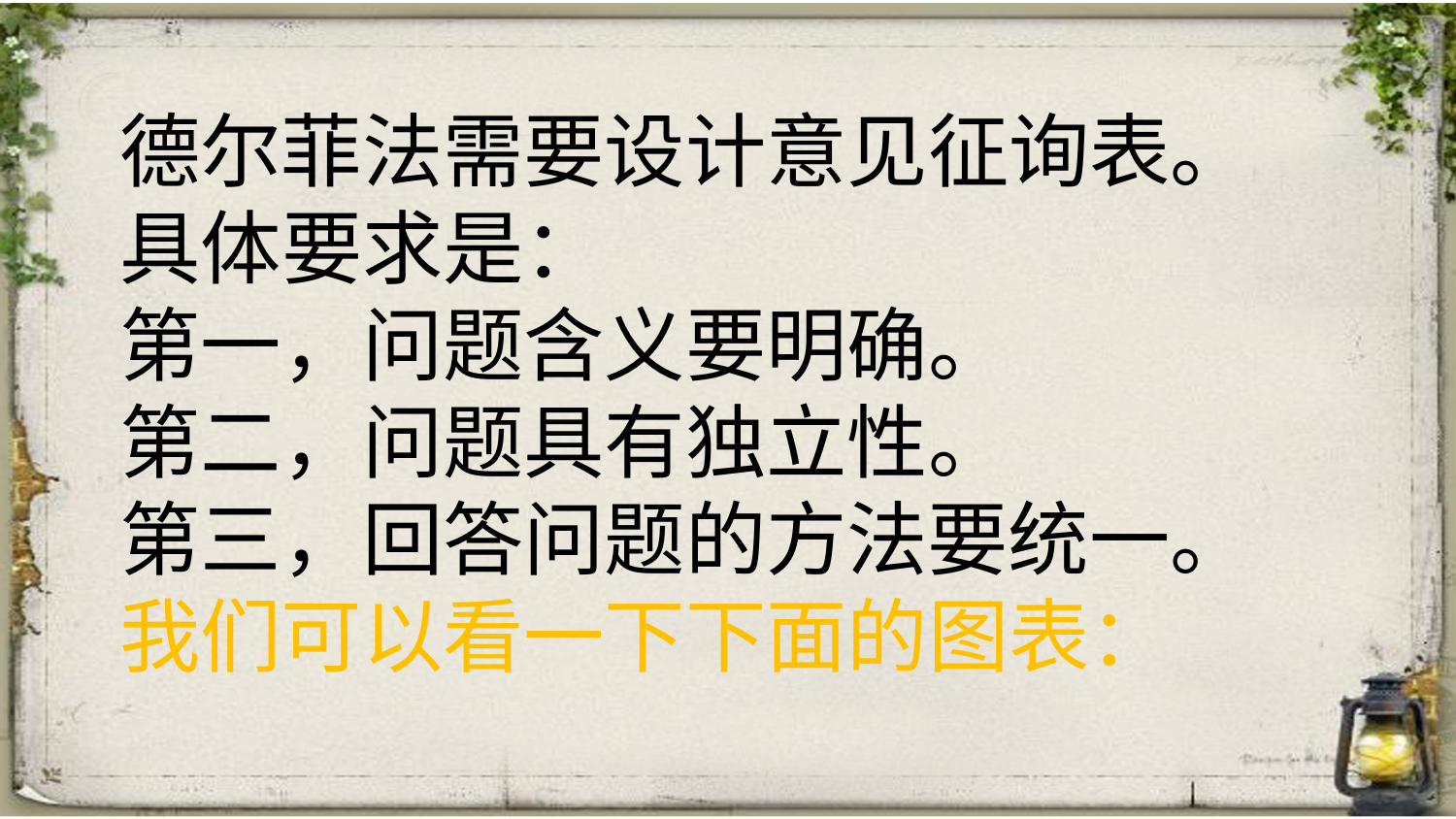

德尔菲法需要设计意见征询表。具体要求是：
第一，问题含义要明确。
第二，问题具有独立性。
第三，回答问题的方法要统一。
我们可以看一下下面的图表：